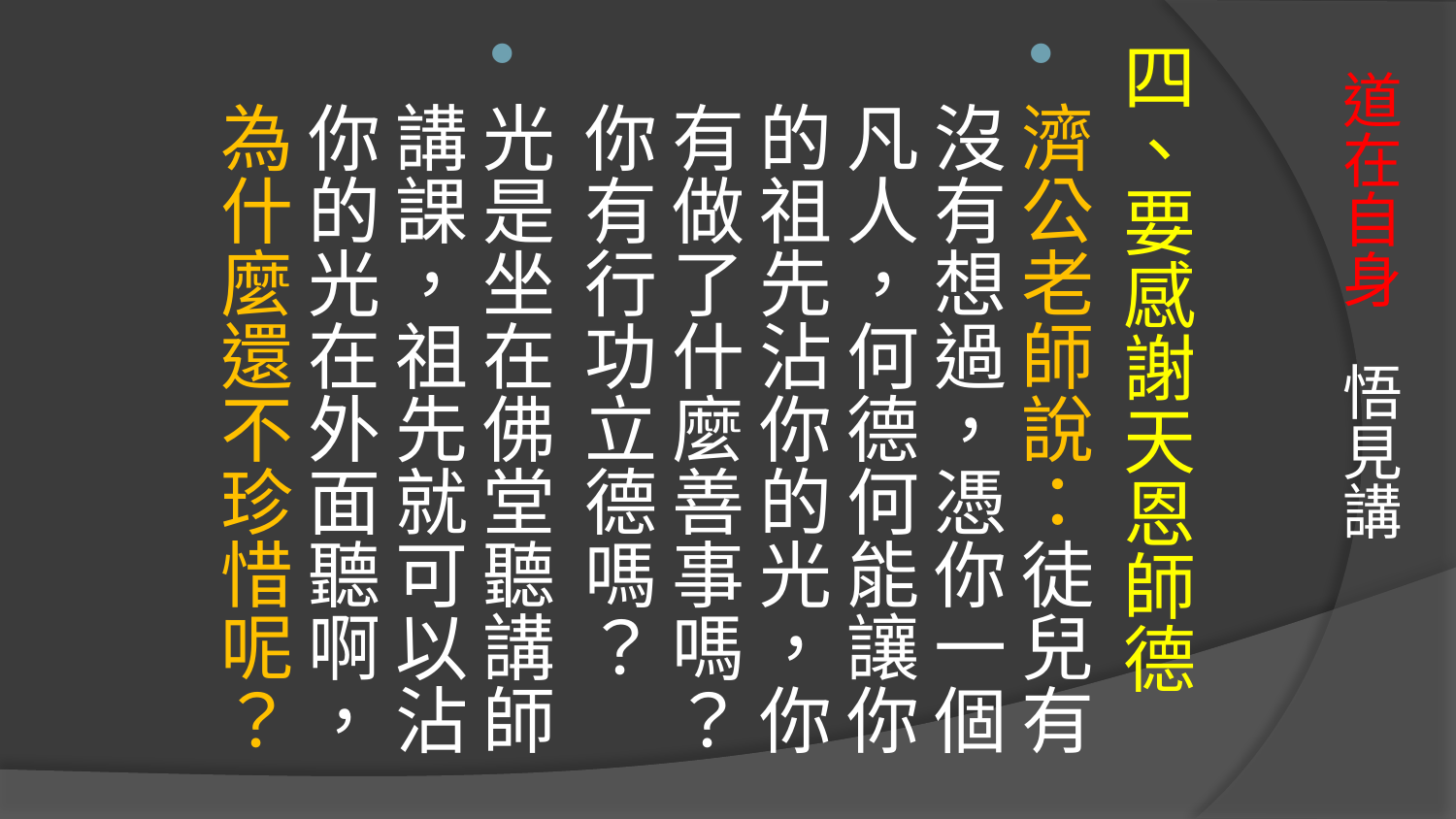

四、要感謝天恩師德
濟公老師說：徒兒有沒有想過，憑你一個凡人，何德何能讓你的祖先沾你的光，你有做了什麼善事嗎？你有行功立德嗎？
光是坐在佛堂聽講師講課，祖先就可以沾你的光在外面聽啊，為什麼還不珍惜呢？

# 道在自身    悟見講